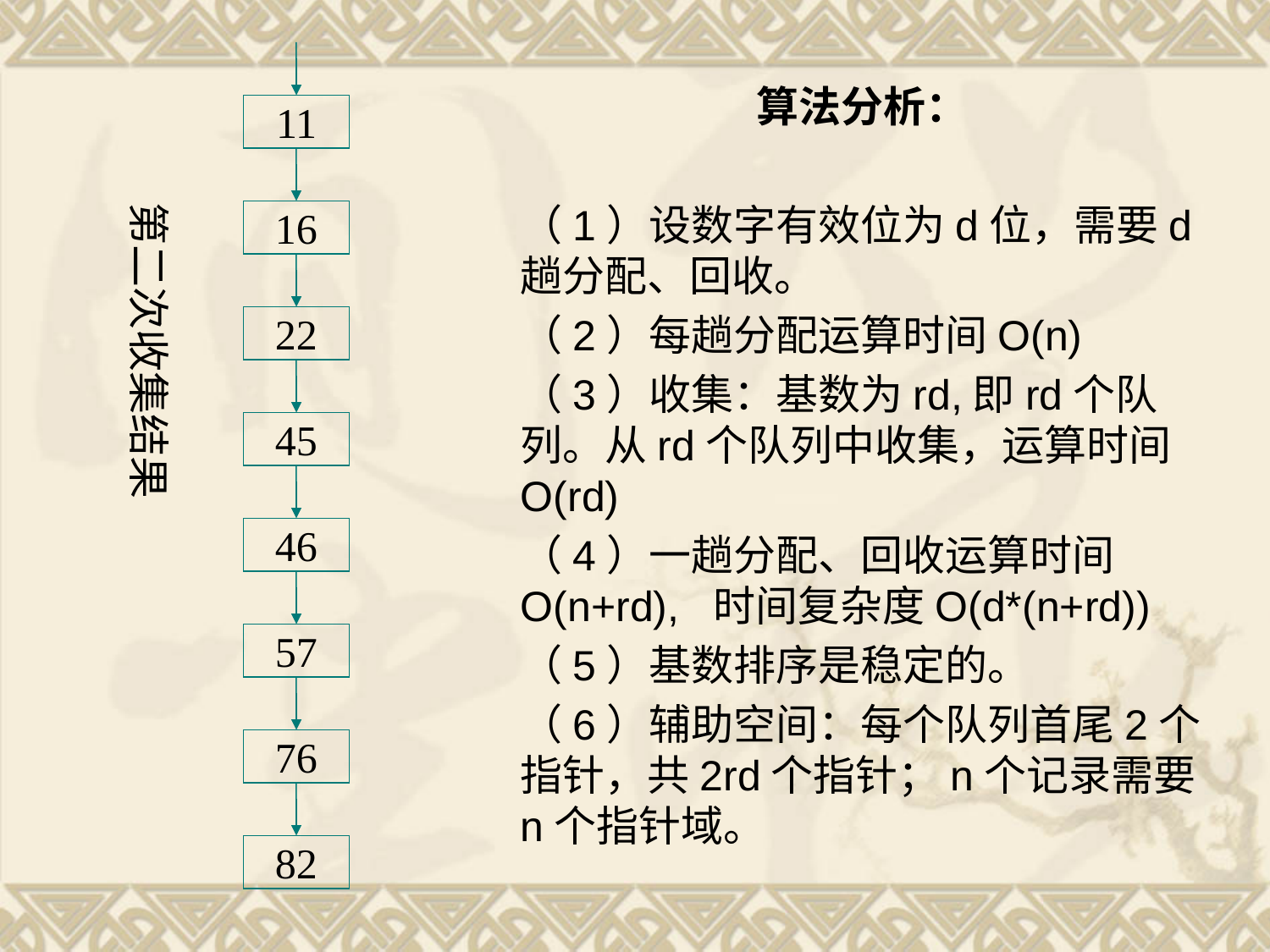

算法分析：

（1）设数字有效位为d位，需要d趟分配、回收。
（2）每趟分配运算时间O(n)
（3）收集：基数为rd,即rd个队列。从rd个队列中收集，运算时间O(rd)
（4）一趟分配、回收运算时间O(n+rd),  时间复杂度O(d*(n+rd))
（5）基数排序是稳定的。
（6）辅助空间：每个队列首尾2个指针，共2rd个指针；n个记录需要n个指针域。
11

第二次收集结果
16

22

45

46

57

76

82